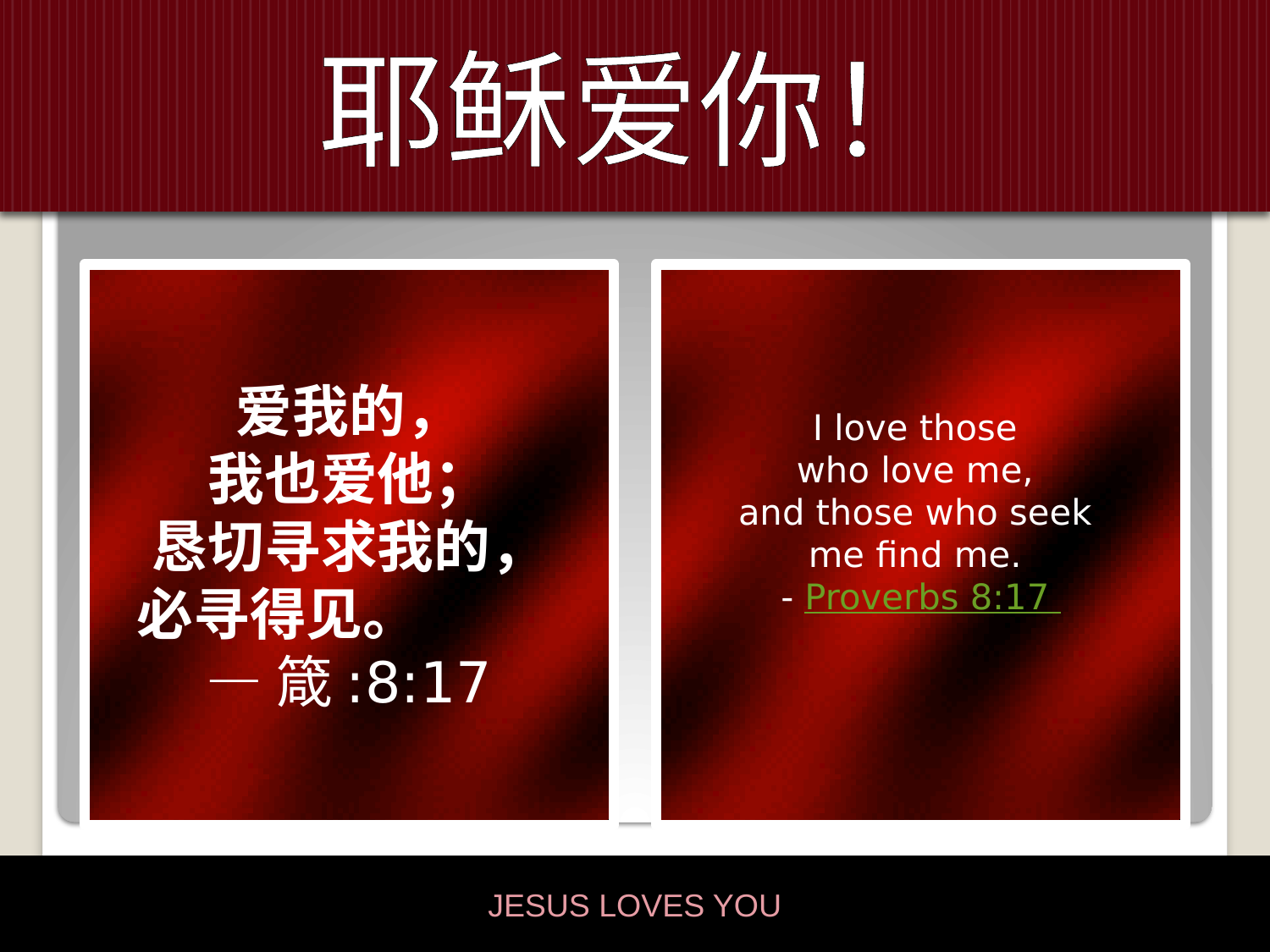

# 耶稣爱你！
爱我的，
我也爱他；
恳切寻求我的，
必寻得见。
—箴:8:17
I love those
who love me,
and those who seek
me find me.
- Proverbs 8:17
JESUS LOVES YOU